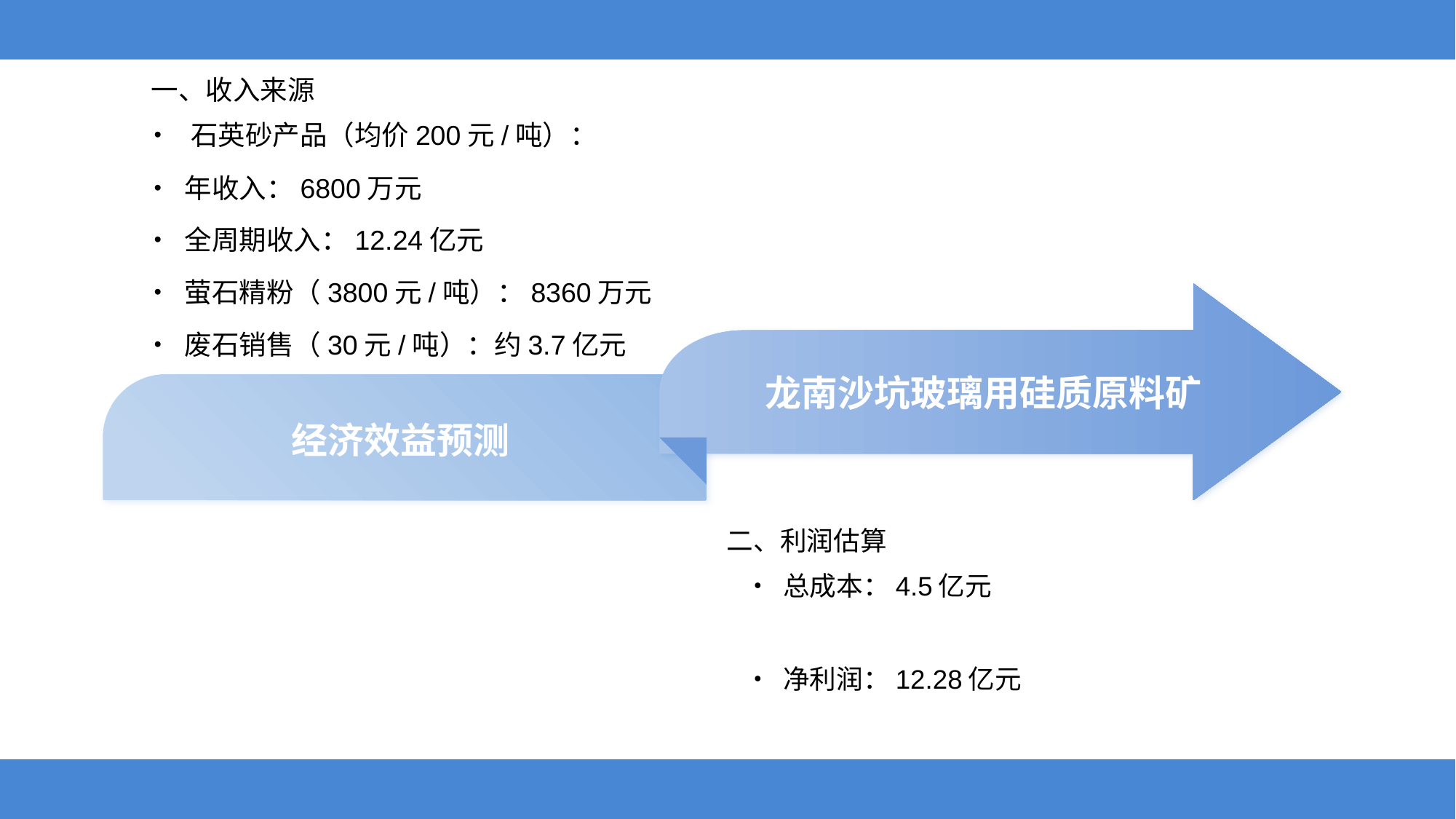

一、收入来源
     •  石英砂产品（均价200元/吨）：

     • 年收入：6800万元

     • 全周期收入：12.24亿元

     • 萤石精粉（3800元/吨）：8360万元

     • 废石销售（30元/吨）：约3.7亿元
龙南沙坑玻璃用硅质原料矿

经济效益预测

二、利润估算
   • 总成本：4.5亿元
   • 净利润：12.28亿元